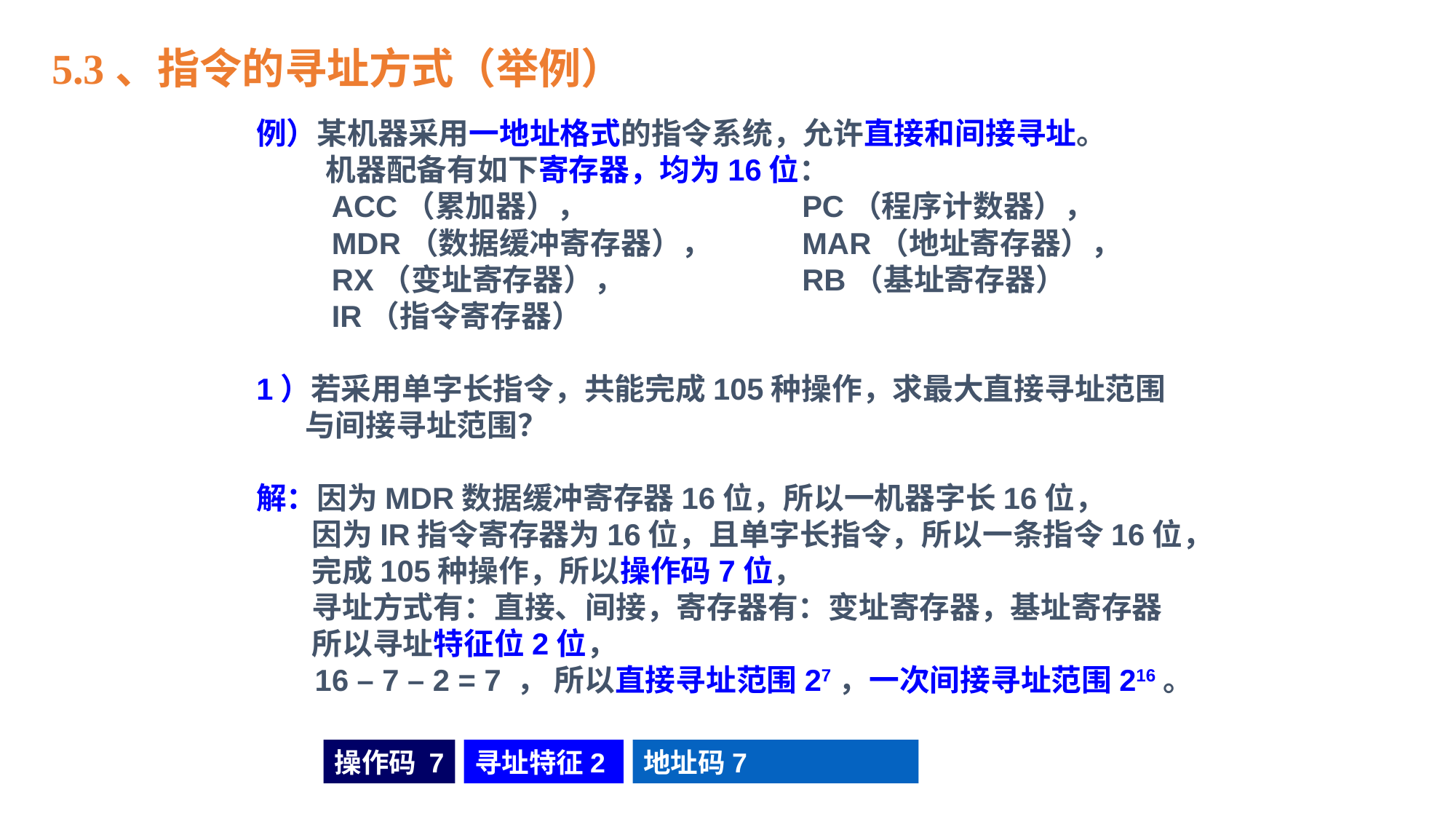

5.3、指令的寻址方式（举例）
例）某机器采用一地址格式的指令系统，允许直接和间接寻址。
         机器配备有如下寄存器，均为16位：
         ACC（累加器）， 		PC（程序计数器），
         MDR（数据缓冲寄存器）， 	MAR（地址寄存器），
         RX（变址寄存器），		RB（基址寄存器）
         IR（指令寄存器）

1）若采用单字长指令，共能完成105种操作，求最大直接寻址范围
      与间接寻址范围？

解：因为MDR数据缓冲寄存器16位，所以一机器字长16位，
       因为IR指令寄存器为16位，且单字长指令，所以一条指令16位，
       完成105种操作，所以操作码7位，
       寻址方式有：直接、间接，寄存器有：变址寄存器，基址寄存器
       所以寻址特征位2位，
       16 – 7 – 2 = 7 ， 所以直接寻址范围27，一次间接寻址范围216。
操作码 7
寻址特征2
地址码7